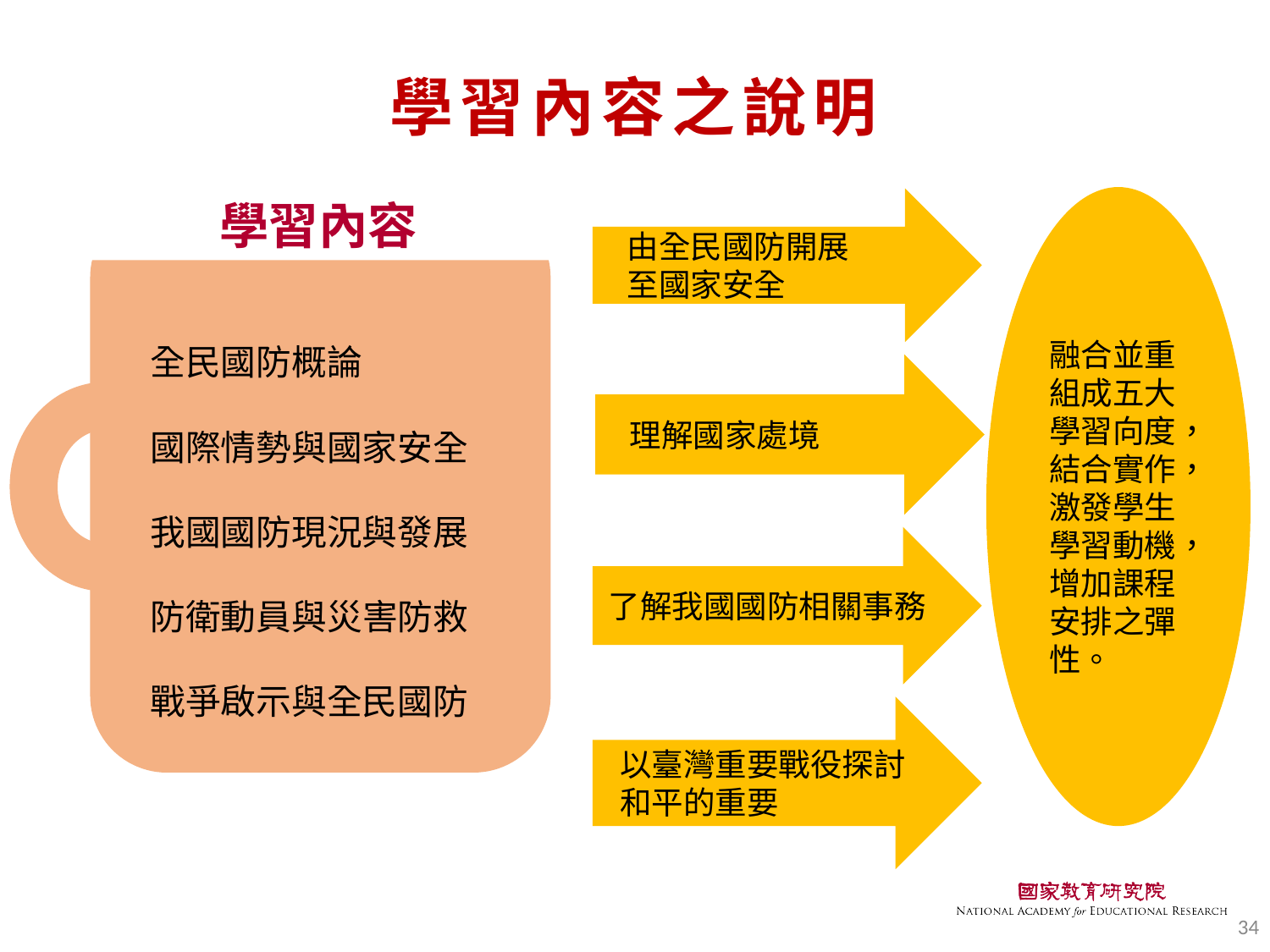

# 學習內容之說明
融合並重組成五大學習向度，結合實作，激發學生學習動機，增加課程安排之彈性。
學習內容

全民國防概論

國際情勢與國家安全

我國國防現況與發展

防衛動員與災害防救

戰爭啟示與全民國防

  由全民國防開展
  至國家安全
  理解國家處境

了解我國國防相關事務
 以臺灣重要戰役探討
 和平的重要
34